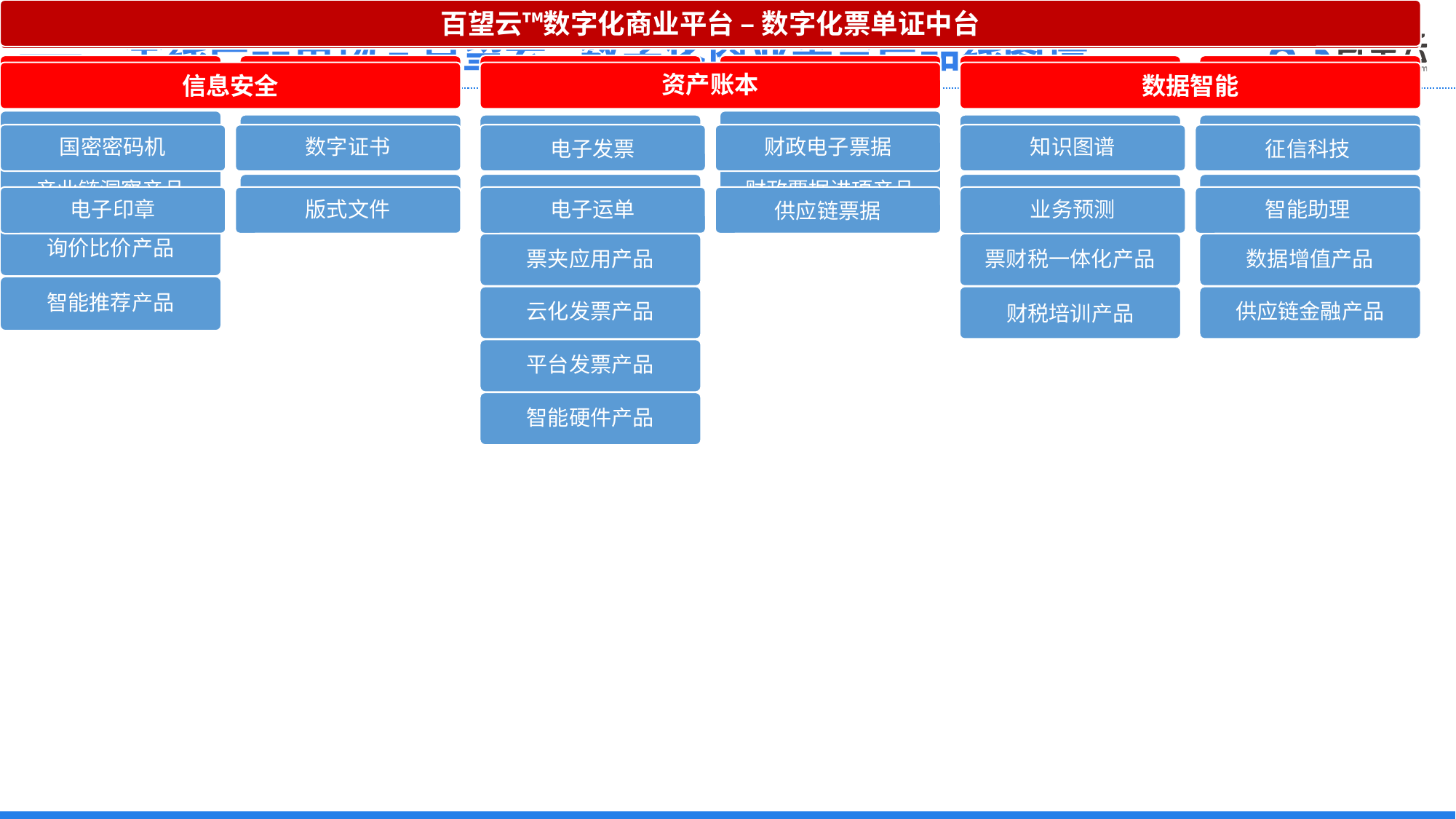

全线产品市场 – 百望云™数字化商业平台产品线图谱
百望云™数字化商业平台 – 应用产品线图谱
智采产品线
 智能决策系统产品
产业链洞察产品
询价比价产品
智能推荐产品

智链产品线
供应链结算协同产品
NG供应链协同产品

智票产品线
销项发票产品
进项发票产品
票夹应用产品
云化发票产品
平台发票产品
智能硬件产品

非税票产品线
财政票据销项产品
财政票据进项产品
智税产品线
电子会计档案产品
共享用工产品
票财税一体化产品
财税培训产品

智数产品线
金融科技云产品
金融助贷产品
数据增值产品
供应链金融产品

百望云™数字化商业平台 – 数字化票单证中台
信息安全
国密密码机
电子印章
数字证书
版式文件
资产账本
电子发票
电子运单
财政电子票据
供应链票据
数据智能
知识图谱
业务预测
征信科技
智能助理

10